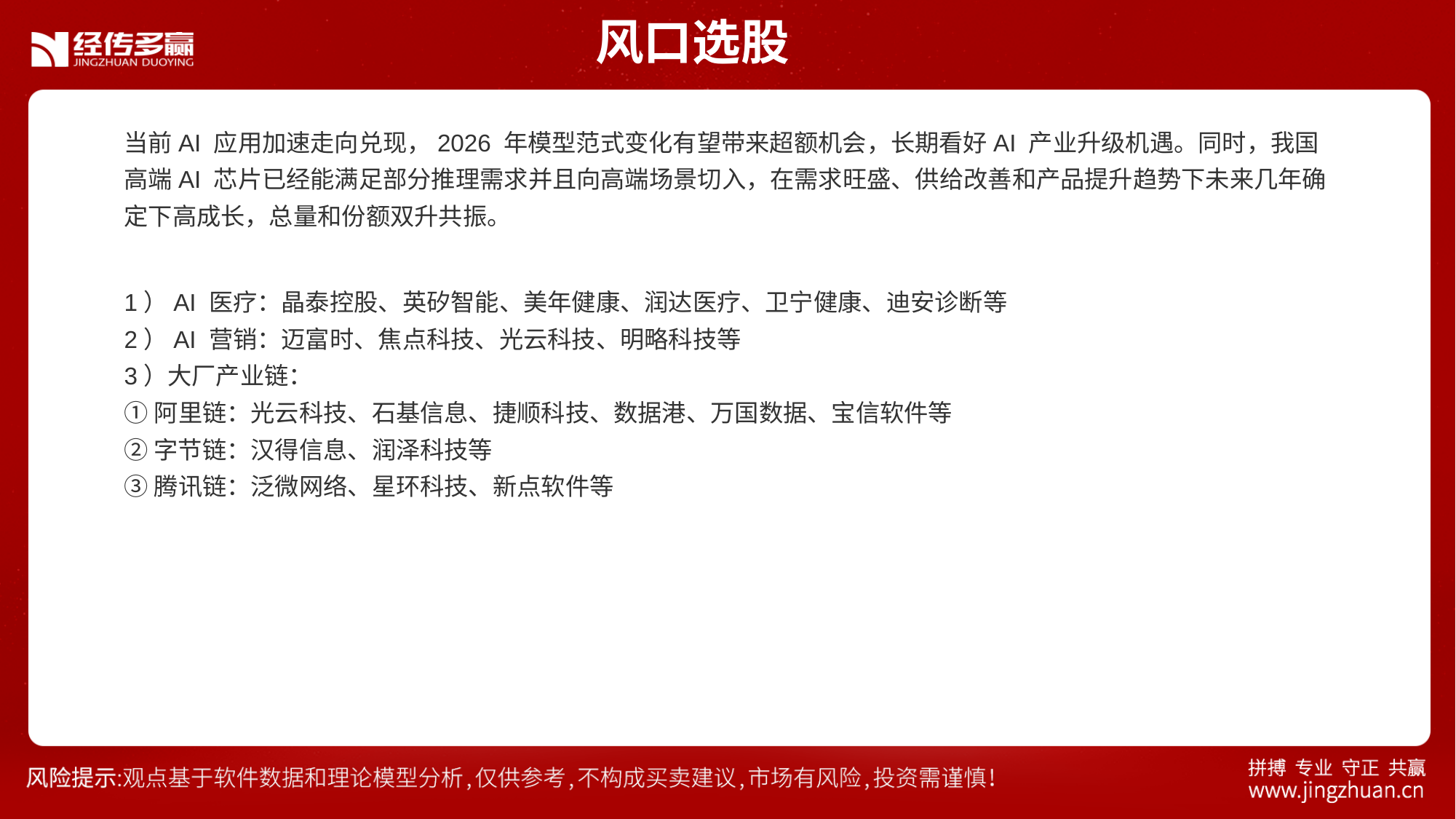

风口选股
当前AI 应用加速走向兑现，2026 年模型范式变化有望带来超额机会，长期看好AI 产业升级机遇。同时，我国高端AI 芯片已经能满足部分推理需求并且向高端场景切入，在需求旺盛、供给改善和产品提升趋势下未来几年确定下高成长，总量和份额双升共振。

1）AI 医疗：晶泰控股、英矽智能、美年健康、润达医疗、卫宁健康、迪安诊断等
2）AI 营销：迈富时、焦点科技、光云科技、明略科技等
3）大厂产业链：
①阿里链：光云科技、石基信息、捷顺科技、数据港、万国数据、宝信软件等
②字节链：汉得信息、润泽科技等
③腾讯链：泛微网络、星环科技、新点软件等